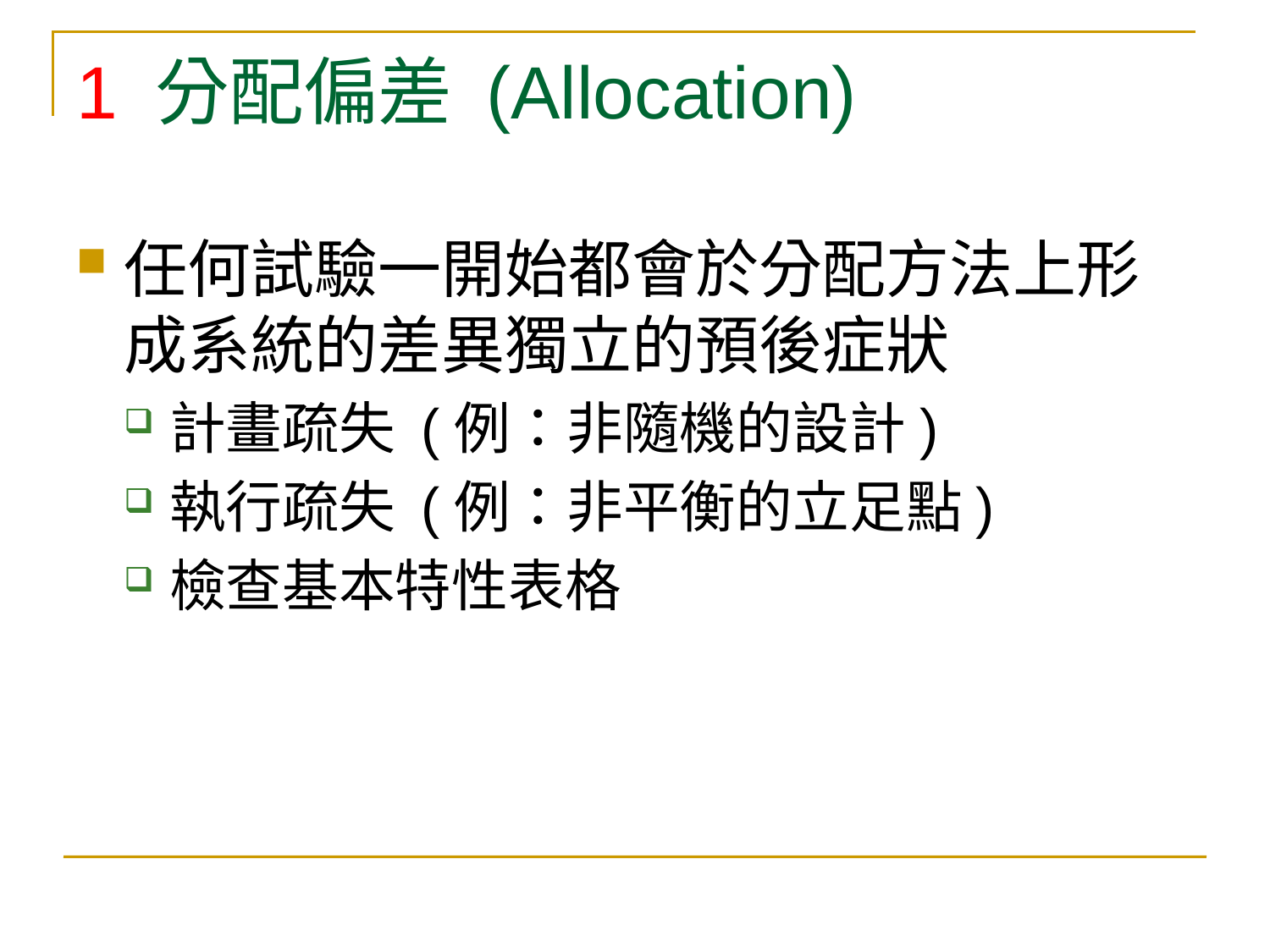

# 1 分配偏差 (Allocation)
任何試驗一開始都會於分配方法上形成系統的差異獨立的預後症狀
計畫疏失 (例：非隨機的設計)
執行疏失 (例：非平衡的立足點)
檢查基本特性表格